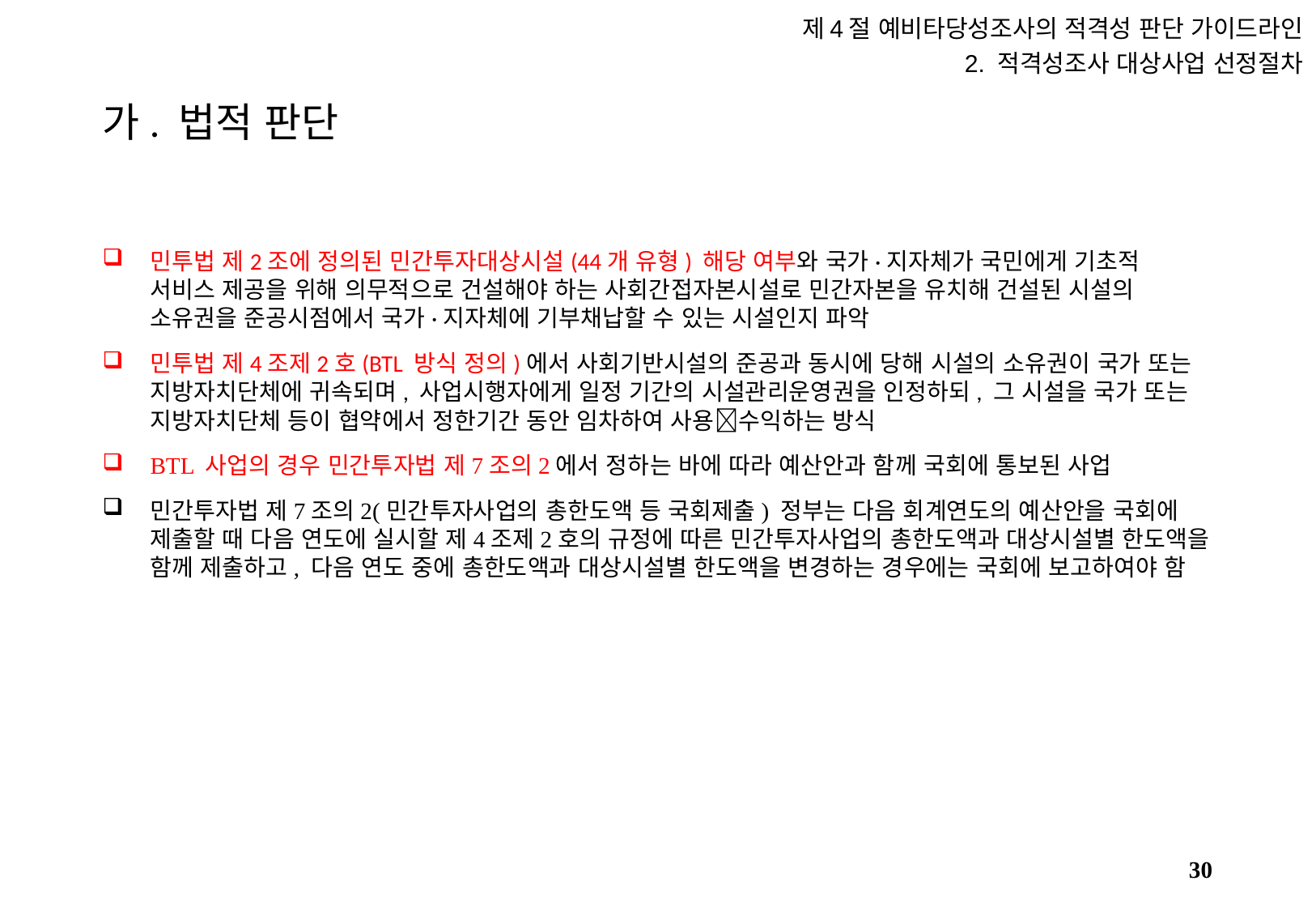

제4절 예비타당성조사의 적격성 판단 가이드라인
2. 적격성조사 대상사업 선정절차
# 가. 법적 판단
민투법 제2조에 정의된 민간투자대상시설(44개 유형) 해당 여부와 국가·지자체가 국민에게 기초적 서비스 제공을 위해 의무적으로 건설해야 하는 사회간접자본시설로 민간자본을 유치해 건설된 시설의 소유권을 준공시점에서 국가·지자체에 기부채납할 수 있는 시설인지 파악
민투법 제4조제2호(BTL 방식 정의)에서 사회기반시설의 준공과 동시에 당해 시설의 소유권이 국가 또는 지방자치단체에 귀속되며, 사업시행자에게 일정 기간의 시설관리운영권을 인정하되, 그 시설을 국가 또는 지방자치단체 등이 협약에서 정한기간 동안 임차하여 사용⋅수익하는 방식
BTL 사업의 경우 민간투자법 제7조의2에서 정하는 바에 따라 예산안과 함께 국회에 통보된 사업
민간투자법 제7조의2(민간투자사업의 총한도액 등 국회제출) 정부는 다음 회계연도의 예산안을 국회에 제출할 때 다음 연도에 실시할 제4조제2호의 규정에 따른 민간투자사업의 총한도액과 대상시설별 한도액을 함께 제출하고, 다음 연도 중에 총한도액과 대상시설별 한도액을 변경하는 경우에는 국회에 보고하여야 함
30